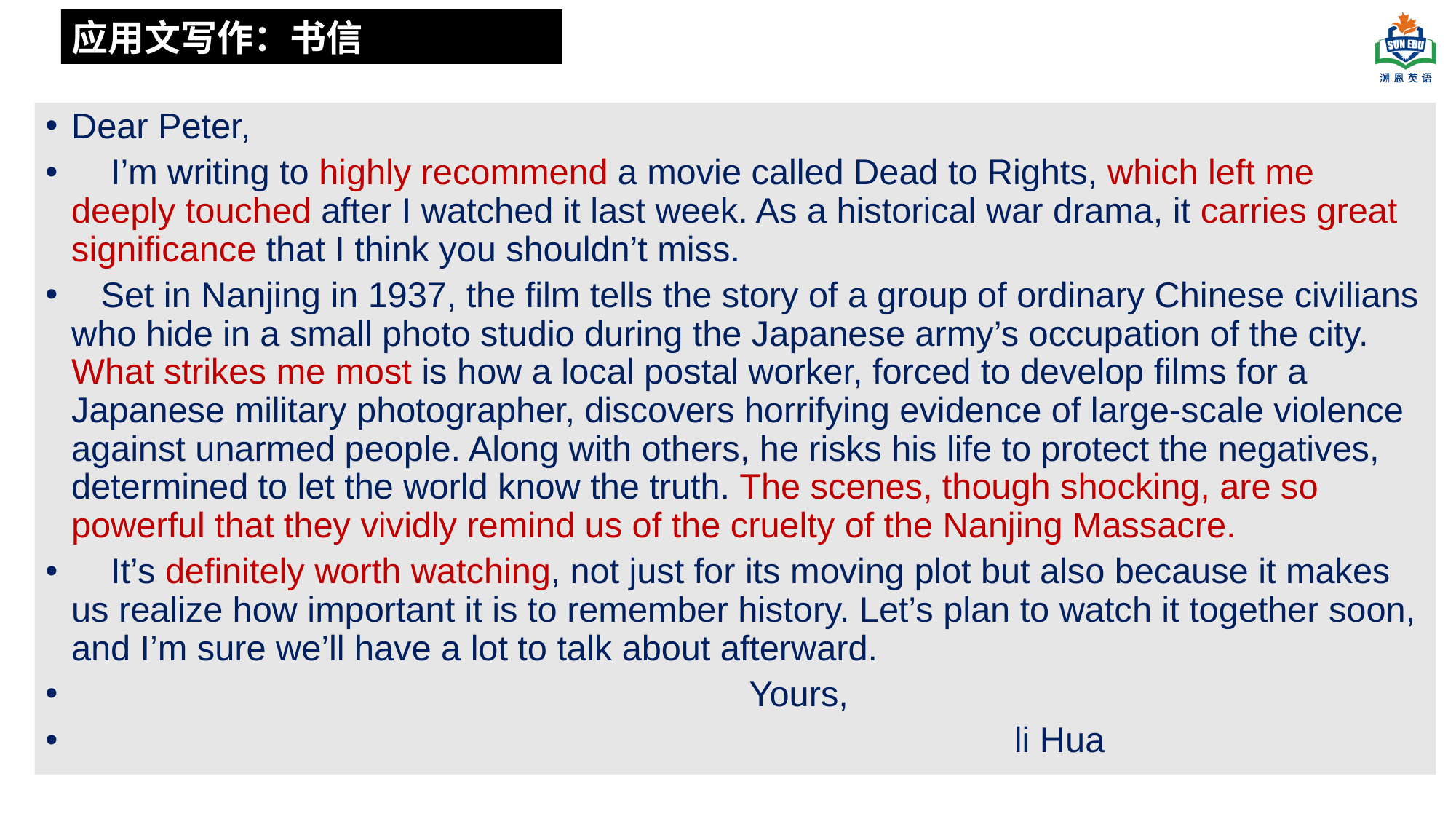

应用文写作：书信
Dear Peter,
    I’m writing to highly recommend a movie called Dead to Rights, which left me deeply touched after I watched it last week. As a historical war drama, it carries great significance that I think you shouldn’t miss.
   Set in Nanjing in 1937, the film tells the story of a group of ordinary Chinese civilians who hide in a small photo studio during the Japanese army’s occupation of the city. What strikes me most is how a local postal worker, forced to develop films for a Japanese military photographer, discovers horrifying evidence of large-scale violence against unarmed people. Along with others, he risks his life to protect the negatives, determined to let the world know the truth. The scenes, though shocking, are so powerful that they vividly remind us of the cruelty of the Nanjing Massacre.
    It’s definitely worth watching, not just for its moving plot but also because it makes us realize how important it is to remember history. Let’s plan to watch it together soon, and I’m sure we’ll have a lot to talk about afterward.
                                                                     Yours,
                                                                                                li Hua